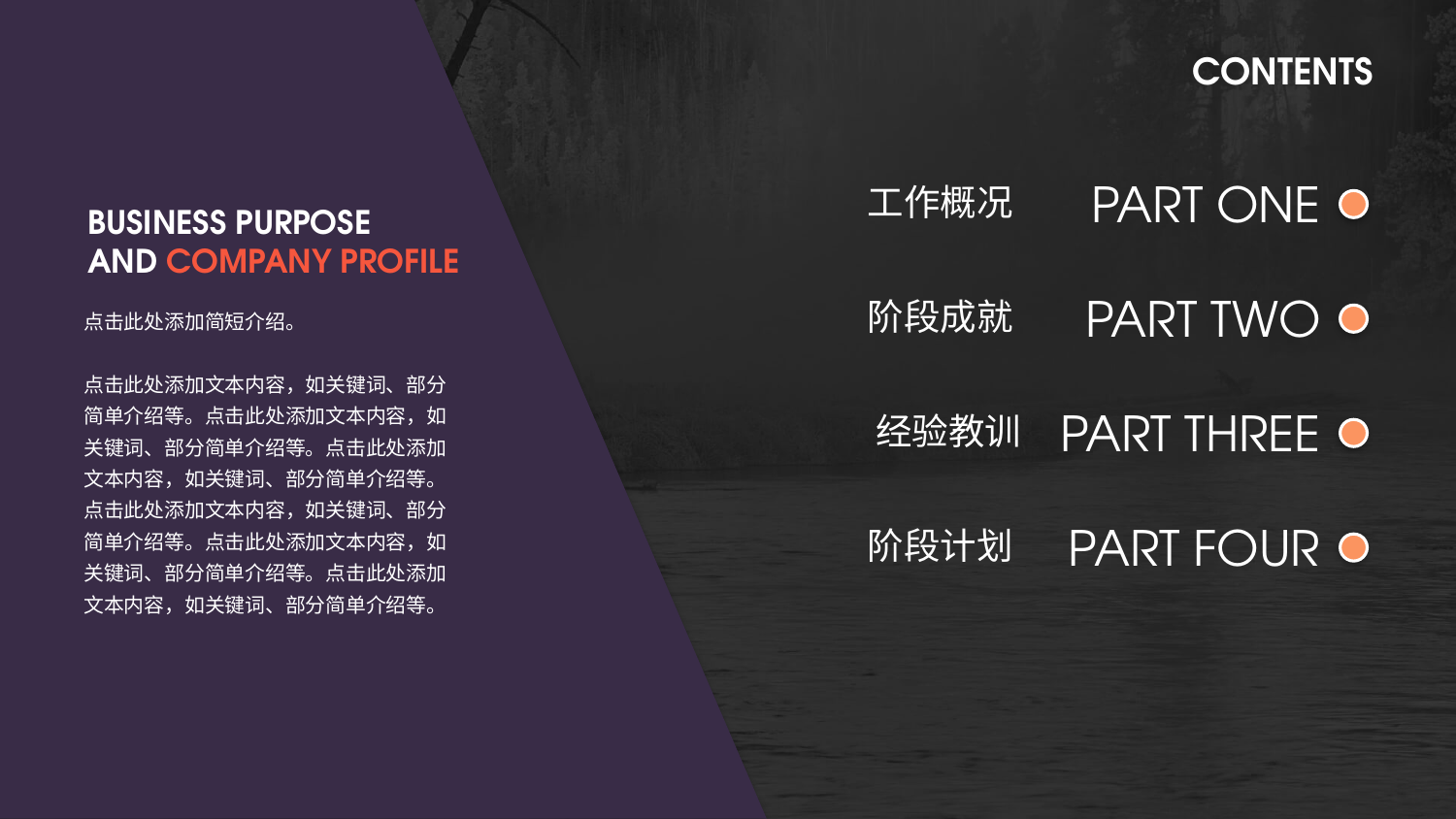

CONTENTS
PART ONE
工作概况

BUSINESS PURPOSE
AND COMPANY PROFILE
PART TWO
阶段成就
点击此处添加简短介绍。

点击此处添加文本内容，如关键词、部分简单介绍等。点击此处添加文本内容，如关键词、部分简单介绍等。点击此处添加文本内容，如关键词、部分简单介绍等。点击此处添加文本内容，如关键词、部分简单介绍等。点击此处添加文本内容，如关键词、部分简单介绍等。点击此处添加文本内容，如关键词、部分简单介绍等。

PART THREE
经验教训

PART FOUR
阶段计划